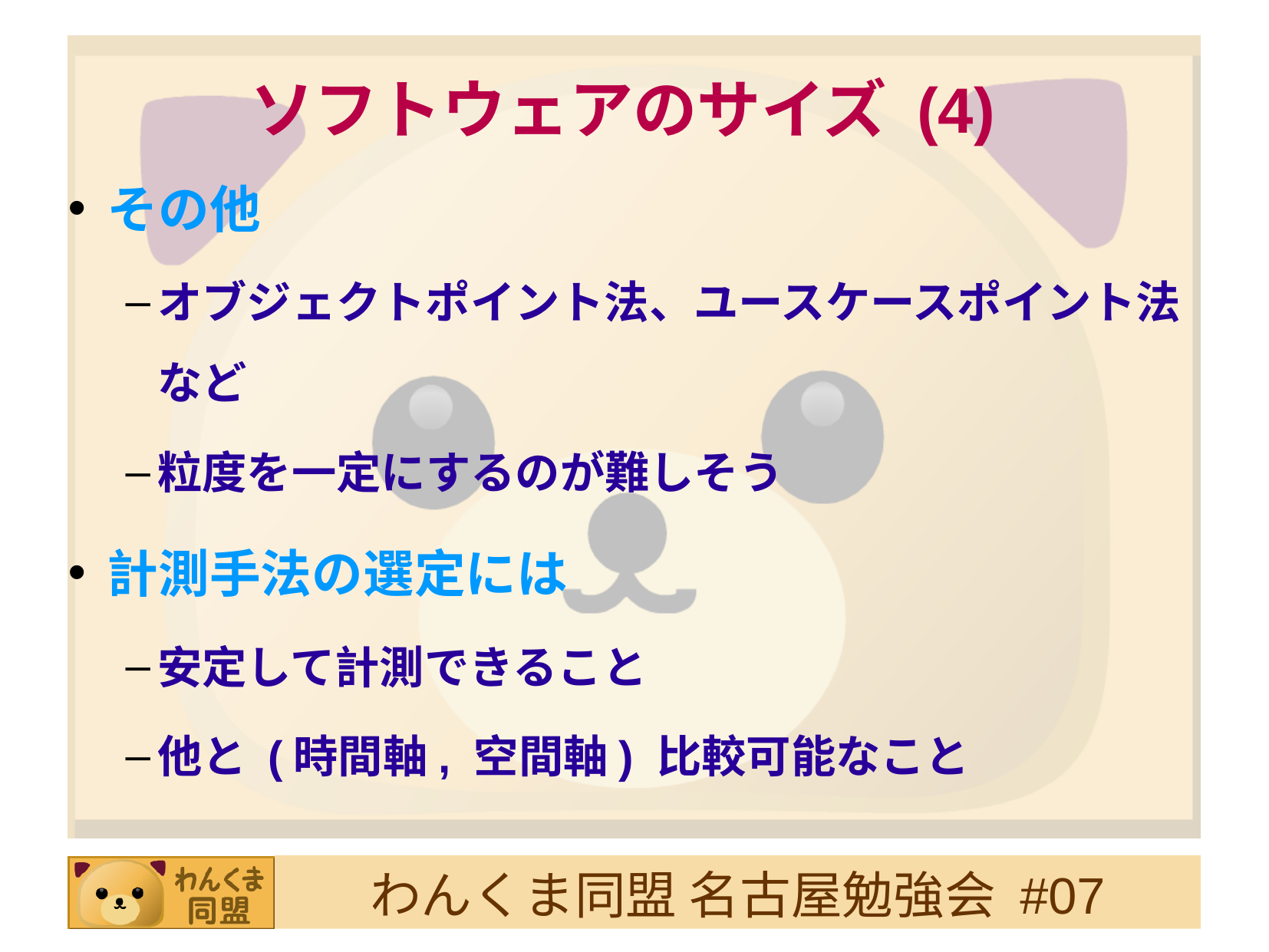

# ソフトウェアのサイズ (4)‏
その他
オブジェクトポイント法、ユースケースポイント法など
粒度を一定にするのが難しそう
計測手法の選定には
安定して計測できること
他と (時間軸, 空間軸) 比較可能なこと